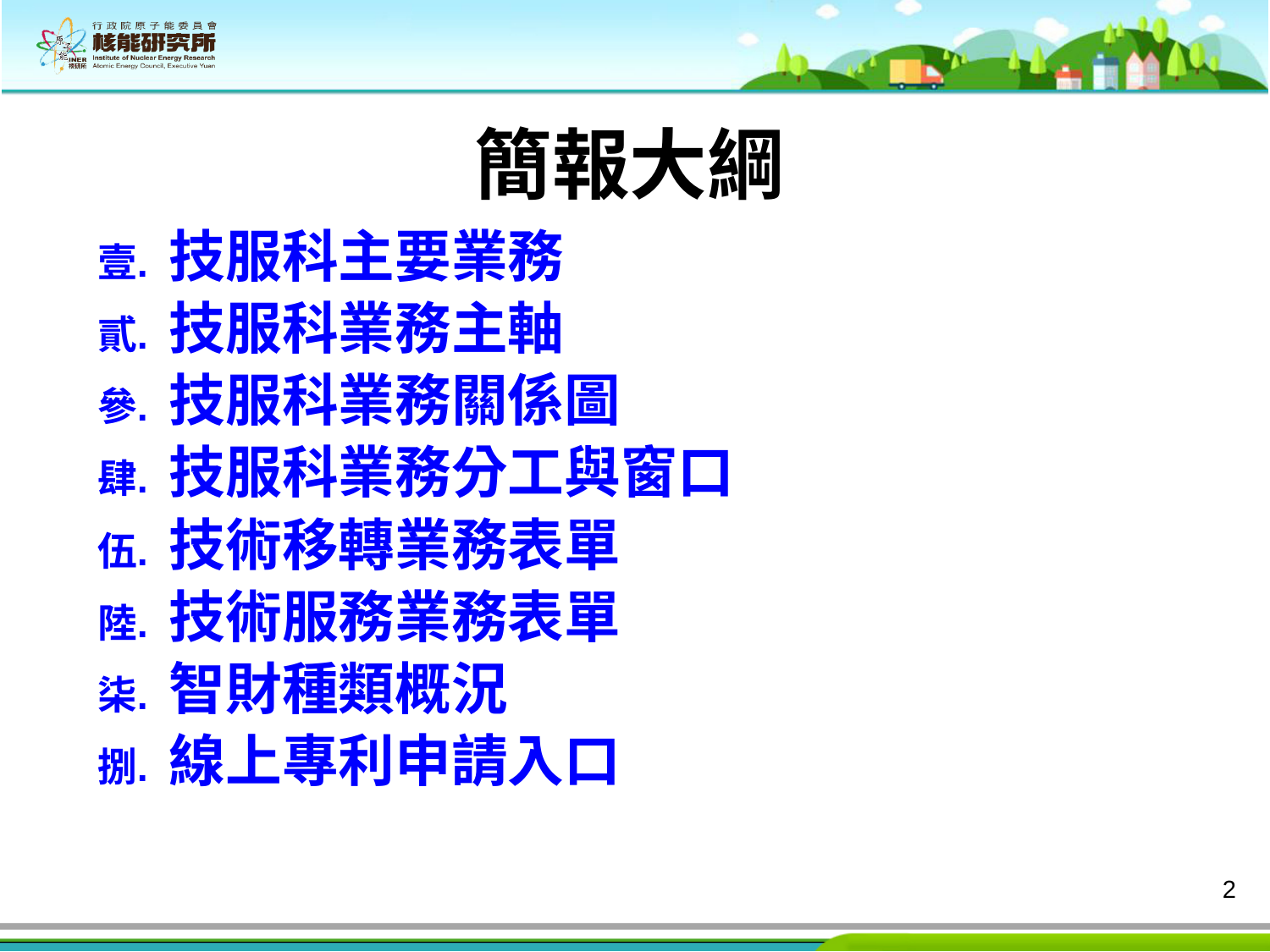

# 簡報大綱
技服科主要業務
技服科業務主軸
技服科業務關係圖
技服科業務分工與窗口
技術移轉業務表單
技術服務業務表單
智財種類概況
線上專利申請入口

2